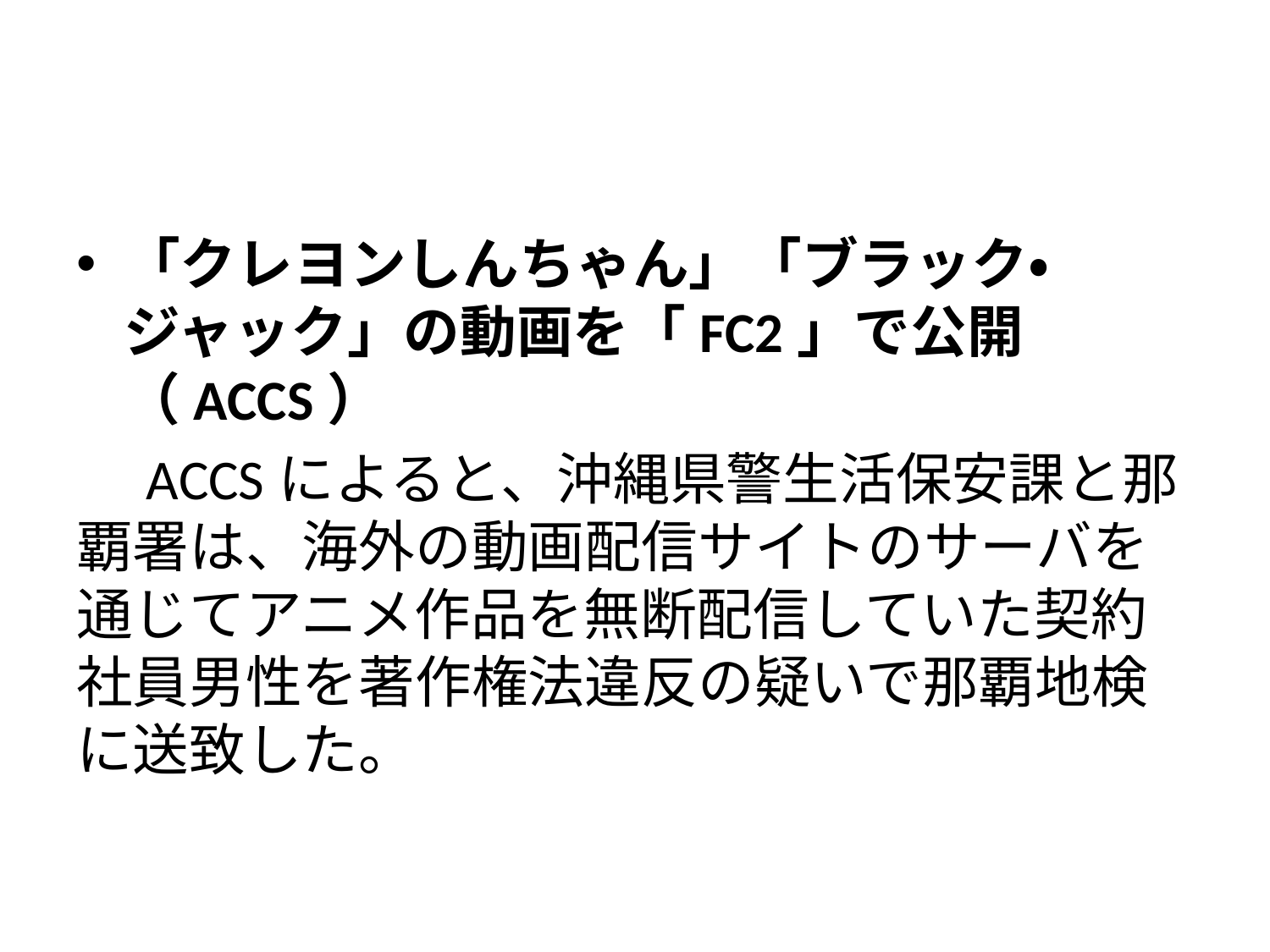

「クレヨンしんちゃん」「ブラック・ジャック」の動画を「FC2」で公開（ACCS）
　ACCSによると、沖縄県警生活保安課と那覇署は、海外の動画配信サイトのサーバを通じてアニメ作品を無断配信していた契約社員男性を著作権法違反の疑いで那覇地検に送致した。